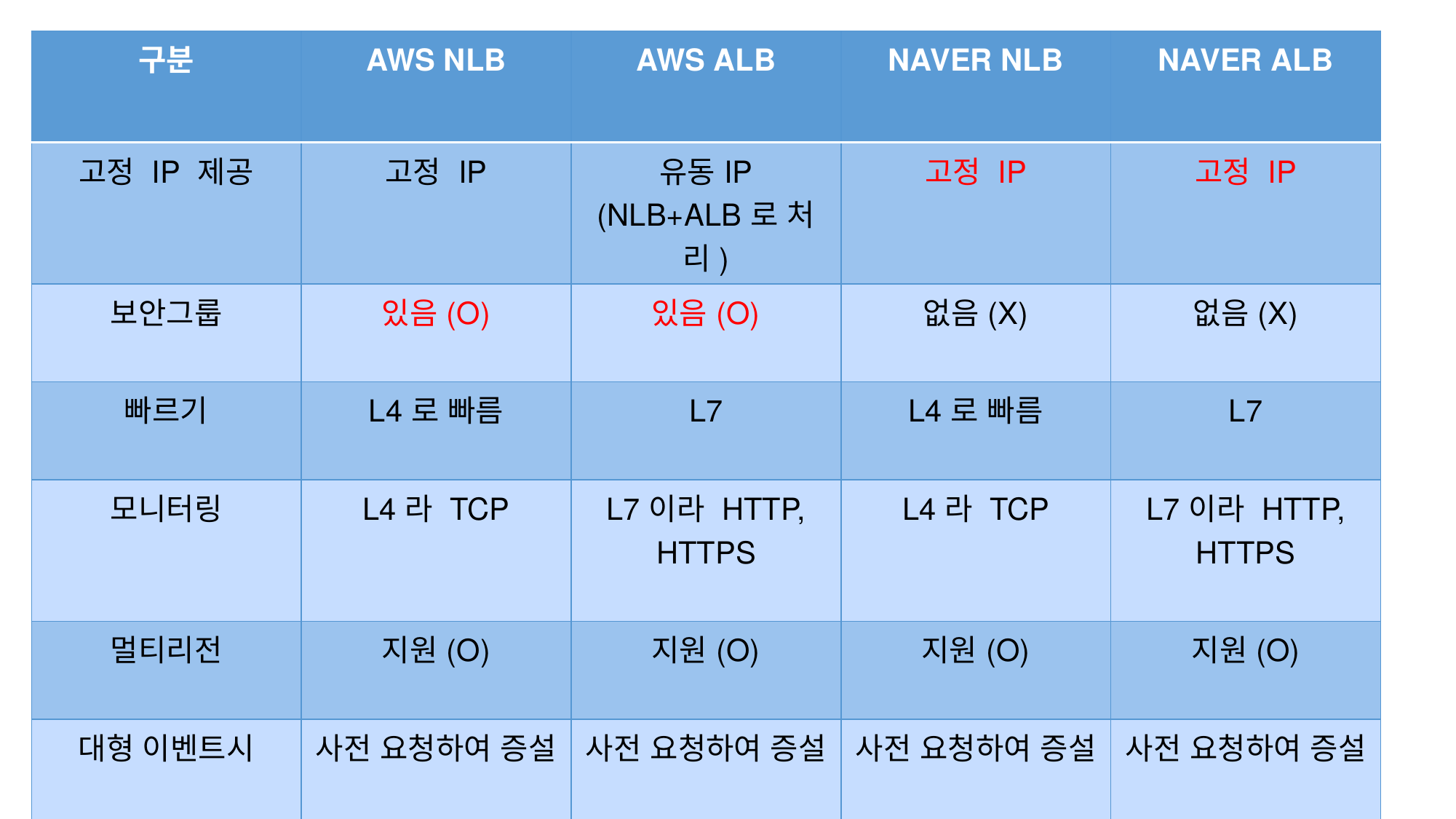

| 구분 | AWS NLB | AWS ALB | NAVER NLB | NAVER ALB |
| --- | --- | --- | --- | --- |
| 고정 IP 제공 | 고정 IP | 유동IP (NLB+ALB로 처리) | 고정 IP | 고정 IP |
| 보안그룹 | 있음(O) | 있음(O) | 없음(X) | 없음(X) |
| 빠르기 | L4로 빠름 | L7 | L4로 빠름 | L7 |
| 모니터링 | L4라 TCP | L7이라 HTTP, HTTPS | L4라 TCP | L7이라 HTTP, HTTPS |
| 멀티리전 | 지원(O) | 지원(O) | 지원(O) | 지원(O) |
| 대형 이벤트시 | 사전 요청하여 증설 | 사전 요청하여 증설 | 사전 요청하여 증설 | 사전 요청하여 증설 |